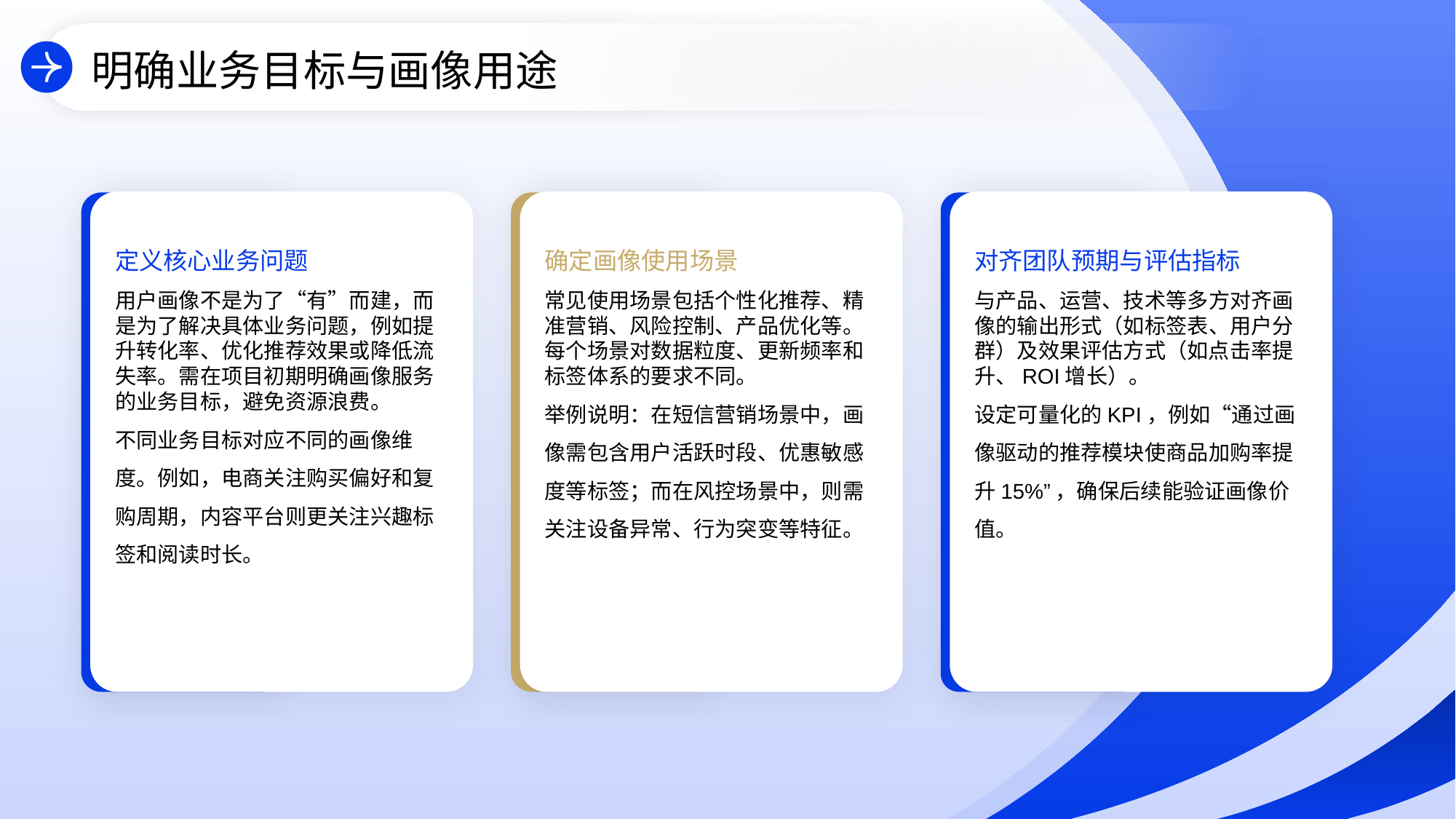

明确业务目标与画像用途

定义核心业务问题
确定画像使用场景
对齐团队预期与评估指标
用户画像不是为了“有”而建，而是为了解决具体业务问题，例如提升转化率、优化推荐效果或降低流失率。需在项目初期明确画像服务的业务目标，避免资源浪费。
不同业务目标对应不同的画像维度。例如，电商关注购买偏好和复购周期，内容平台则更关注兴趣标签和阅读时长。
常见使用场景包括个性化推荐、精准营销、风险控制、产品优化等。每个场景对数据粒度、更新频率和标签体系的要求不同。
举例说明：在短信营销场景中，画像需包含用户活跃时段、优惠敏感度等标签；而在风控场景中，则需关注设备异常、行为突变等特征。
与产品、运营、技术等多方对齐画像的输出形式（如标签表、用户分群）及效果评估方式（如点击率提升、ROI增长）。
设定可量化的KPI，例如“通过画像驱动的推荐模块使商品加购率提升15%”，确保后续能验证画像价值。